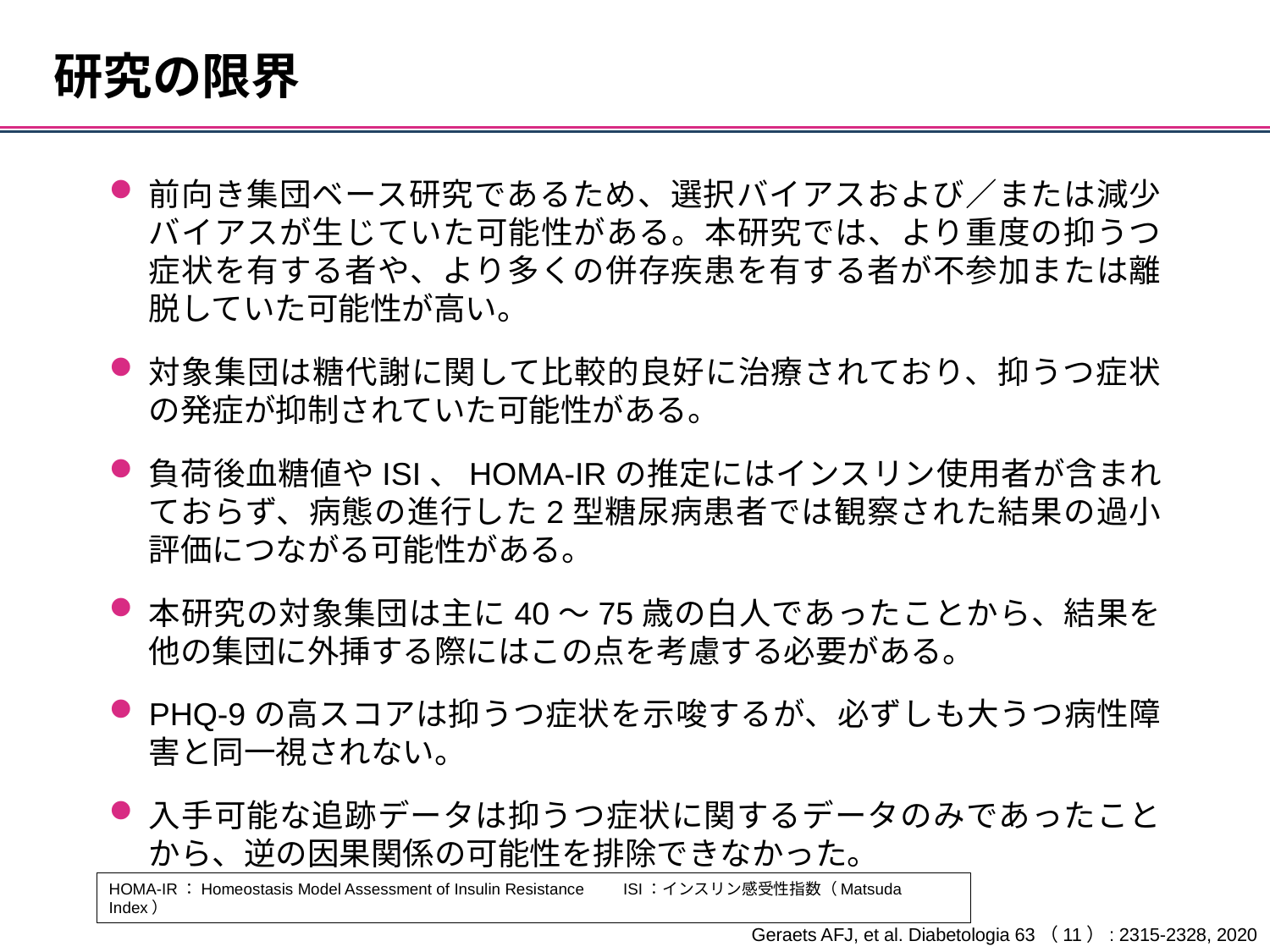

研究の限界
前向き集団ベース研究であるため、選択バイアスおよび／または減少バイアスが生じていた可能性がある。本研究では、より重度の抑うつ症状を有する者や、より多くの併存疾患を有する者が不参加または離脱していた可能性が高い。

対象集団は糖代謝に関して比較的良好に治療されており、抑うつ症状の発症が抑制されていた可能性がある。

負荷後血糖値やISI、HOMA-IRの推定にはインスリン使用者が含まれておらず、病態の進行した2型糖尿病患者では観察された結果の過小評価につながる可能性がある。

本研究の対象集団は主に40～75歳の白人であったことから、結果を他の集団に外挿する際にはこの点を考慮する必要がある。

PHQ-9の高スコアは抑うつ症状を示唆するが、必ずしも大うつ病性障害と同一視されない。

入手可能な追跡データは抑うつ症状に関するデータのみであったことから、逆の因果関係の可能性を排除できなかった。
HOMA-IR：Homeostasis Model Assessment of Insulin Resistance　　ISI：インスリン感受性指数（Matsuda Index）
Geraets AFJ, et al. Diabetologia 63（11）: 2315-2328, 2020